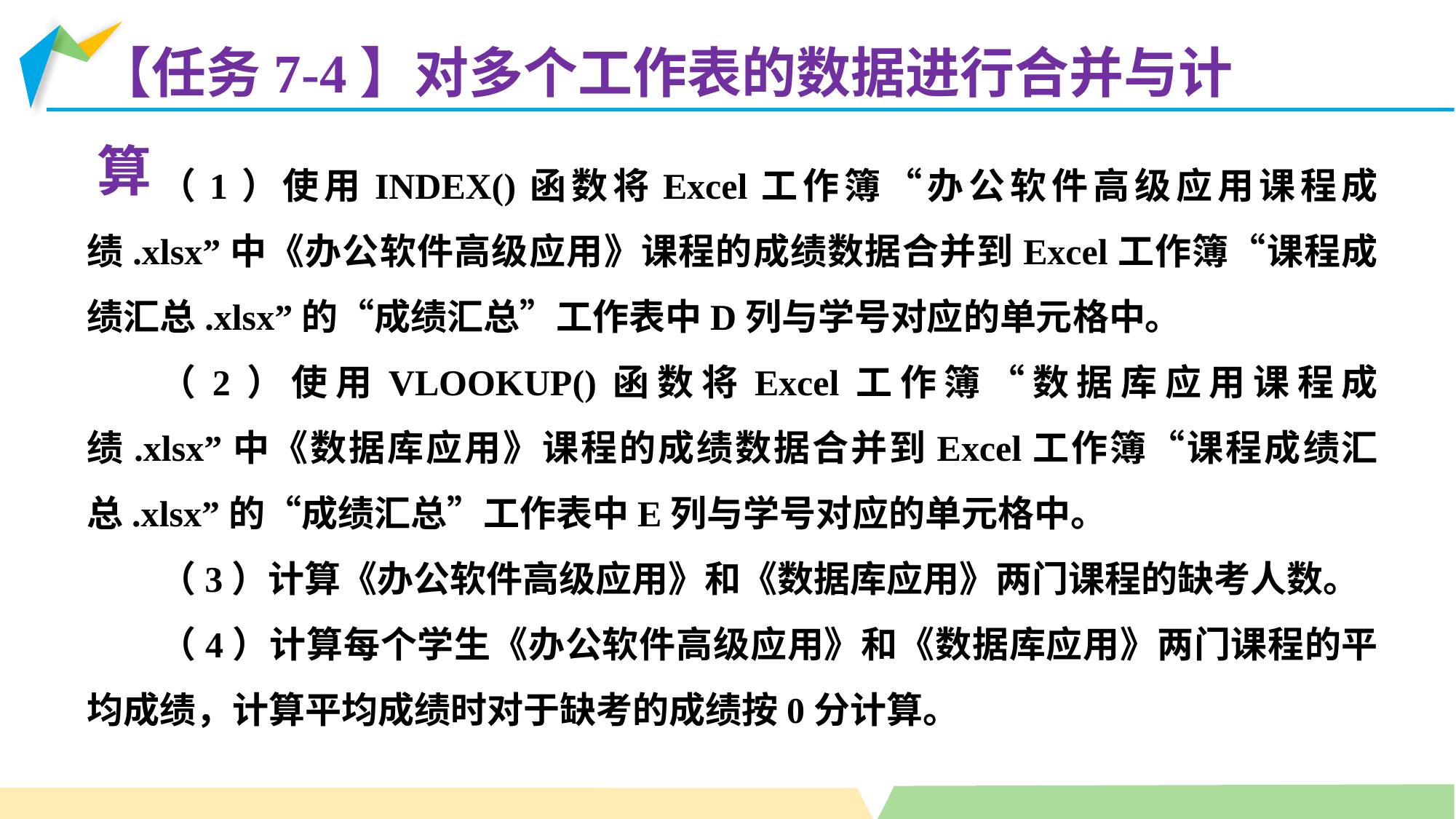

【任务7-4】对多个工作表的数据进行合并与计算
（1）使用INDEX()函数将Excel工作簿“办公软件高级应用课程成绩.xlsx”中《办公软件高级应用》课程的成绩数据合并到Excel工作簿“课程成绩汇总.xlsx”的“成绩汇总”工作表中D列与学号对应的单元格中。
（2）使用VLOOKUP()函数将Excel工作簿“数据库应用课程成绩.xlsx”中《数据库应用》课程的成绩数据合并到Excel工作簿“课程成绩汇总.xlsx”的“成绩汇总”工作表中E列与学号对应的单元格中。
（3）计算《办公软件高级应用》和《数据库应用》两门课程的缺考人数。
（4）计算每个学生《办公软件高级应用》和《数据库应用》两门课程的平均成绩，计算平均成绩时对于缺考的成绩按0分计算。